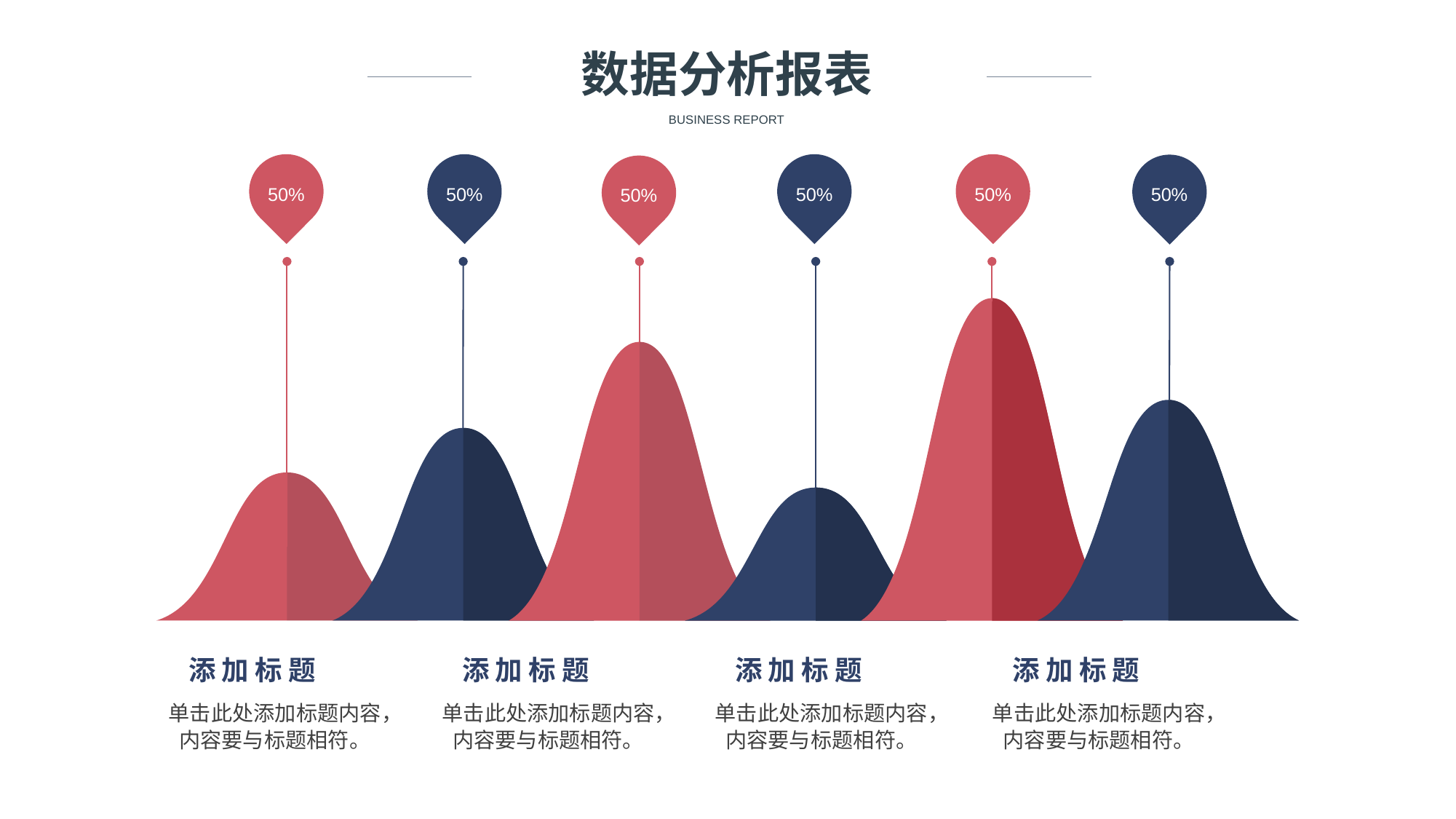

数据分析报表
BUSINESS REPORT

50%

50%

50%

50%

50%

50%

添加标题
单击此处添加标题内容，内容要与标题相符。
添加标题
单击此处添加标题内容，内容要与标题相符。
添加标题
单击此处添加标题内容，内容要与标题相符。
添加标题
单击此处添加标题内容，内容要与标题相符。